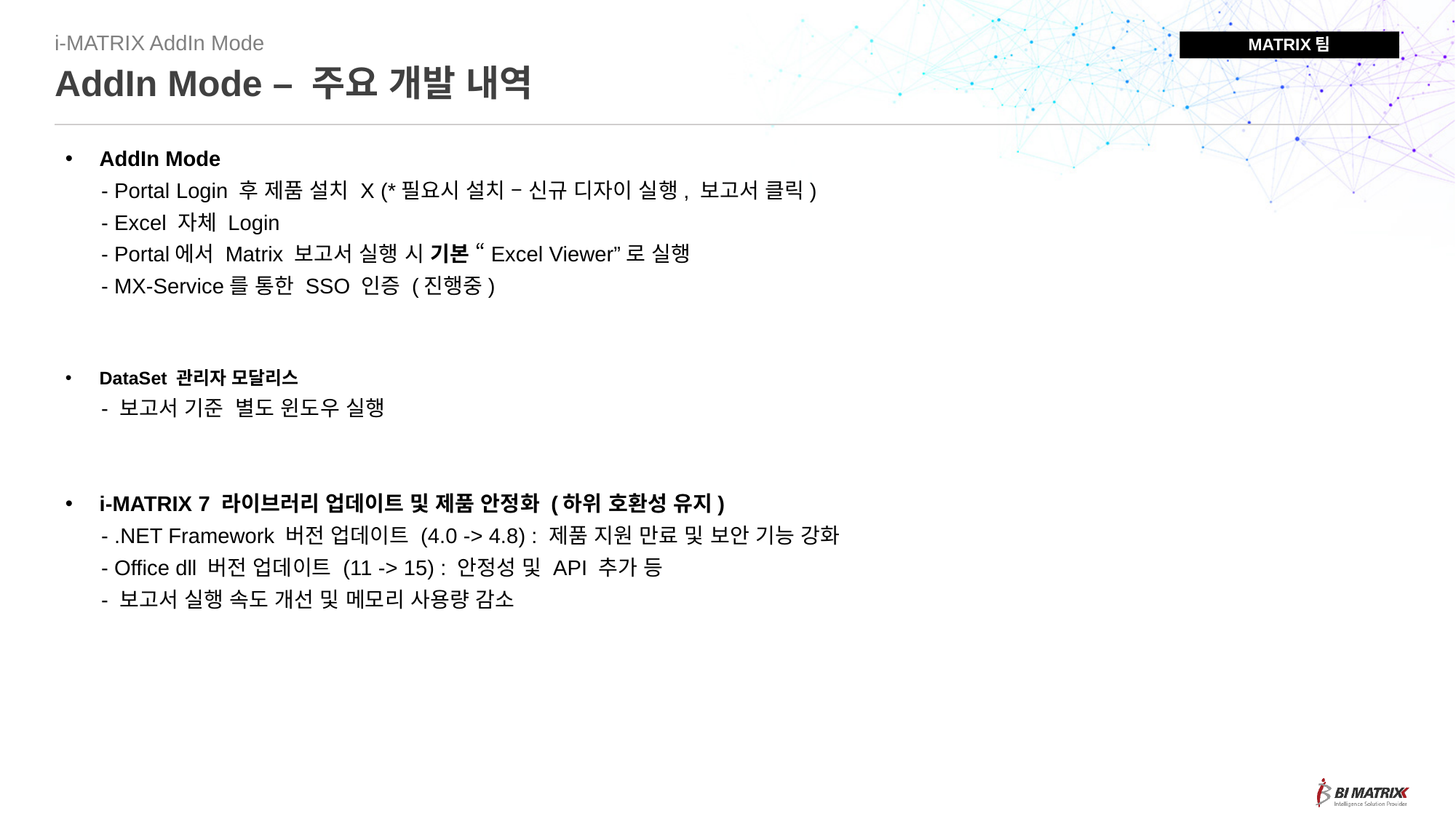

i-MATRIX AddIn Mode
MATRIX팀
AddIn Mode – 주요 개발 내역
AddIn Mode
      - Portal Login 후 제품 설치 X (*필요시 설치 – 신규 디자이 실행, 보고서 클릭)
      - Excel 자체 Login
      - Portal에서 Matrix 보고서 실행 시 기본 “Excel Viewer”로 실행
      - MX-Service를 통한 SSO 인증 (진행중)

DataSet 관리자 모달리스
      - 보고서 기준  별도 윈도우 실행

i-MATRIX 7 라이브러리 업데이트 및 제품 안정화 (하위 호환성 유지)
      - .NET Framework 버전 업데이트 (4.0 -> 4.8) : 제품 지원 만료 및 보안 기능 강화
      - Office dll 버전 업데이트 (11 -> 15) : 안정성 및 API 추가 등
      - 보고서 실행 속도 개선 및 메모리 사용량 감소